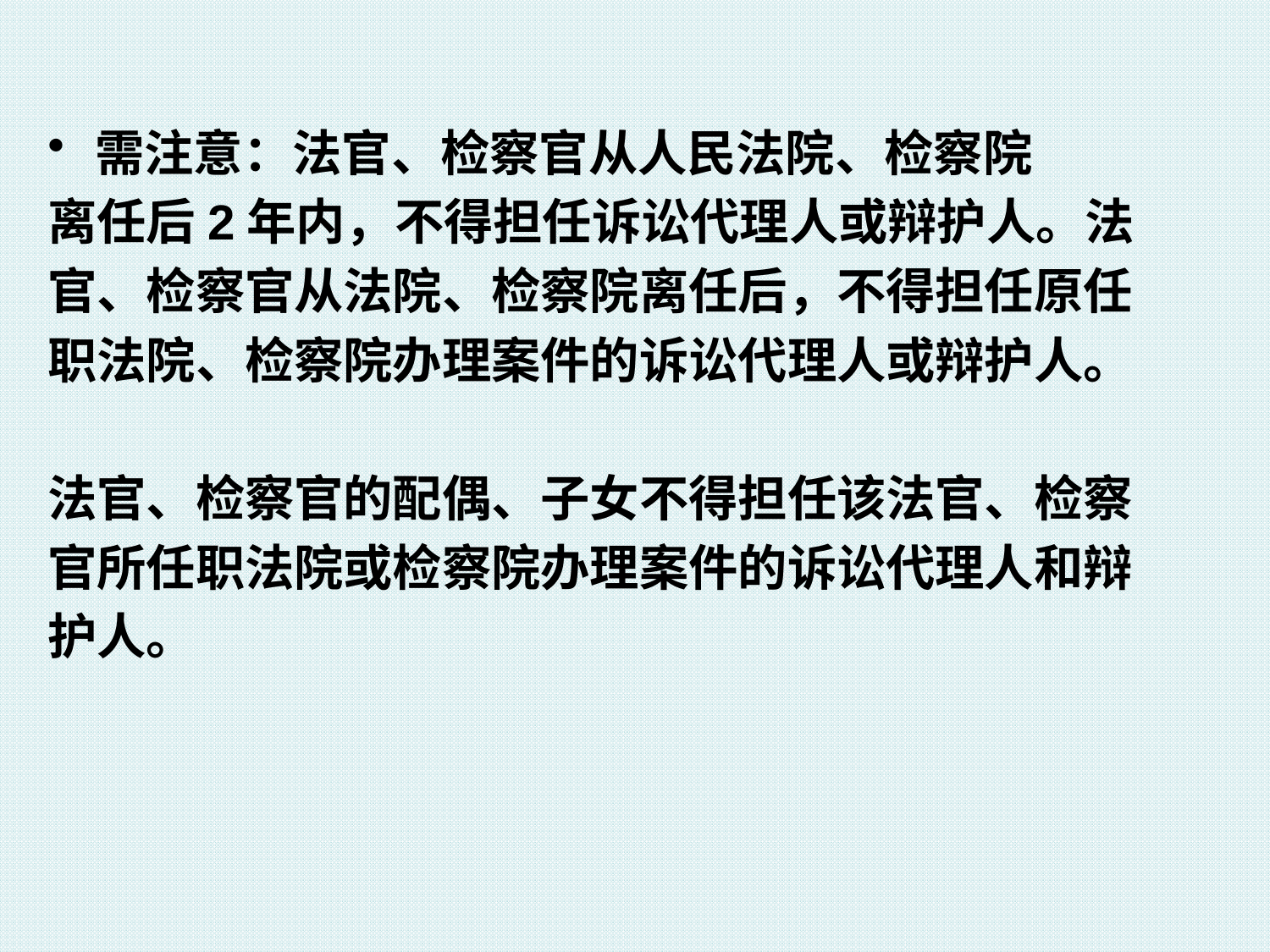

需注意：法官、检察官从人民法院、检察院
离任后2年内，不得担任诉讼代理人或辩护人。法
官、检察官从法院、检察院离任后，不得担任原任
职法院、检察院办理案件的诉讼代理人或辩护人。

法官、检察官的配偶、子女不得担任该法官、检察
官所任职法院或检察院办理案件的诉讼代理人和辩
护人。